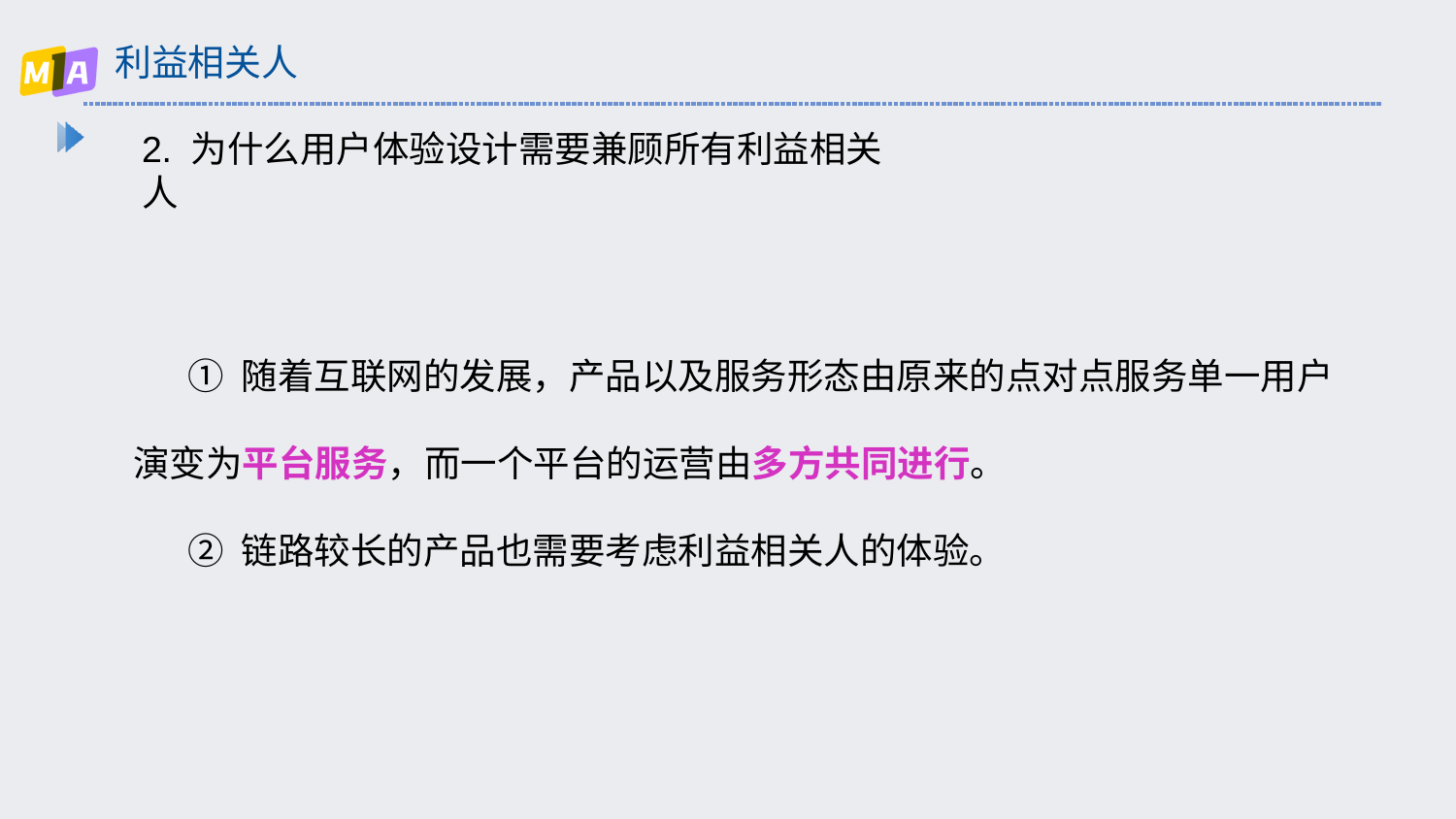

# 利益相关人
2. 为什么用户体验设计需要兼顾所有利益相关人
① 随着互联网的发展，产品以及服务形态由原来的点对点服务单一用户演变为平台服务，而一个平台的运营由多方共同进行。
② 链路较长的产品也需要考虑利益相关人的体验。